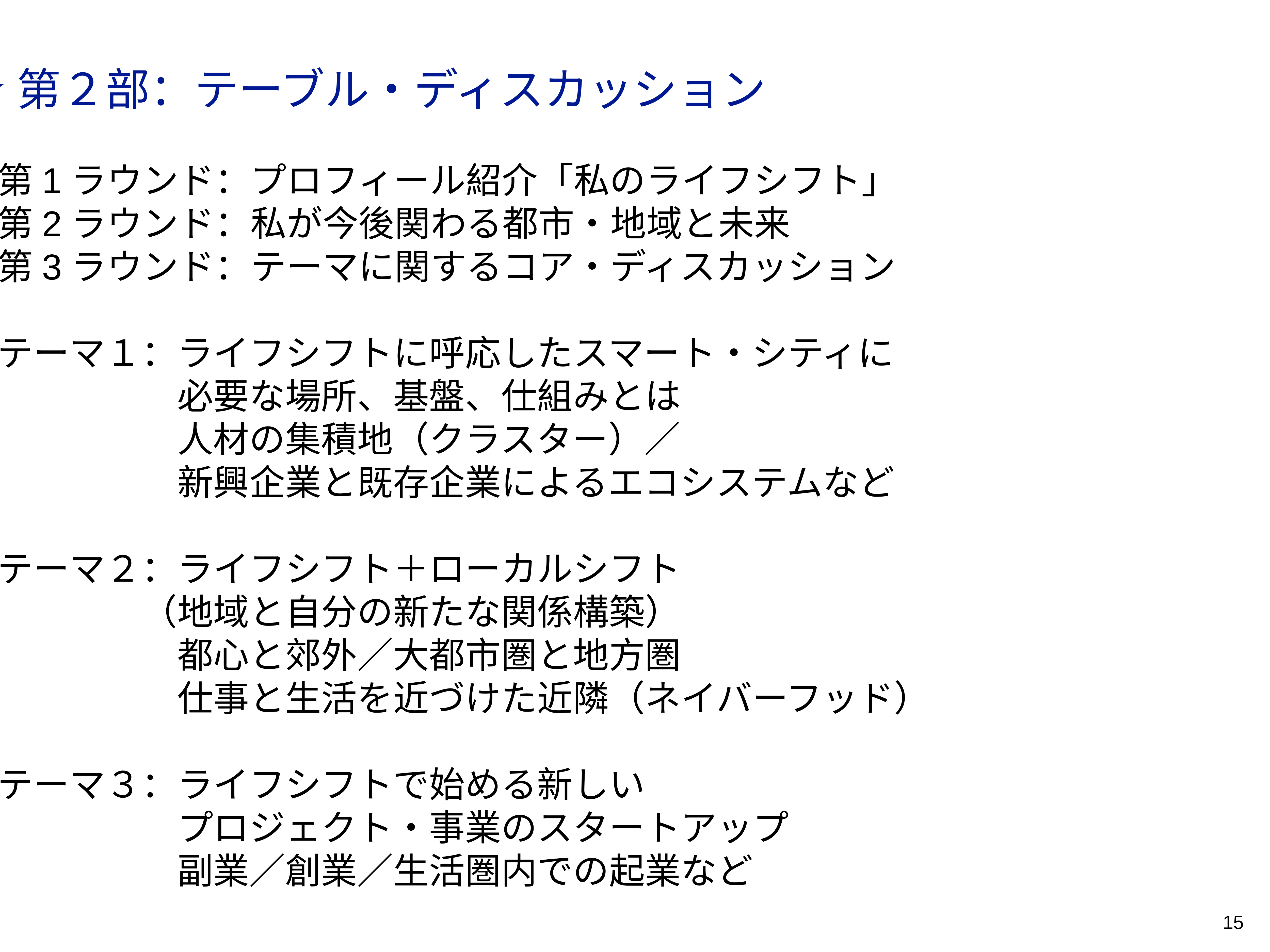

★第２部：テーブル・ディスカッション

　第1ラウンド：プロフィール紹介「私のライフシフト」
　第2ラウンド：私が今後関わる都市・地域と未来
　第3ラウンド：テーマに関するコア・ディスカッション

　テーマ１：ライフシフトに呼応したスマート・シティに
　　　　　　必要な場所、基盤、仕組みとは
　　　　　　人材の集積地（クラスター）／
　　　　　　新興企業と既存企業によるエコシステムなど

　テーマ２：ライフシフト＋ローカルシフト
　　　　　（地域と自分の新たな関係構築）
　　　　　　都心と郊外／大都市圏と地方圏
　　　　　　仕事と生活を近づけた近隣（ネイバーフッド）

　テーマ３：ライフシフトで始める新しい
　　　　　　プロジェクト・事業のスタートアップ
　　　　　　副業／創業／生活圏内での起業など
15